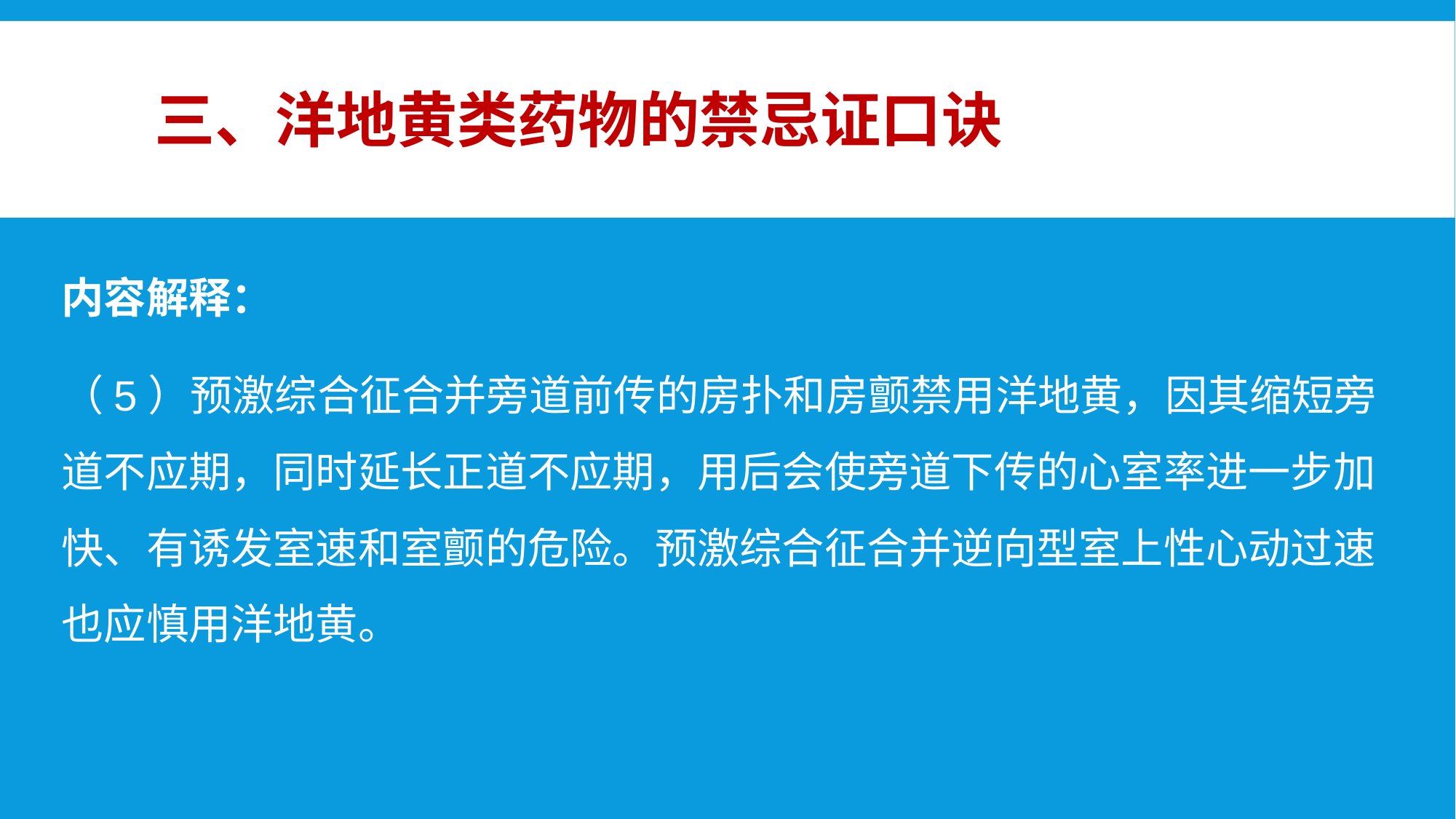

# 三、洋地黄类药物的禁忌证口诀
内容解释：
（5）预激综合征合并旁道前传的房扑和房颤禁用洋地黄，因其缩短旁道不应期，同时延长正道不应期，用后会使旁道下传的心室率进一步加快、有诱发室速和室颤的危险。预激综合征合并逆向型室上性心动过速也应慎用洋地黄。